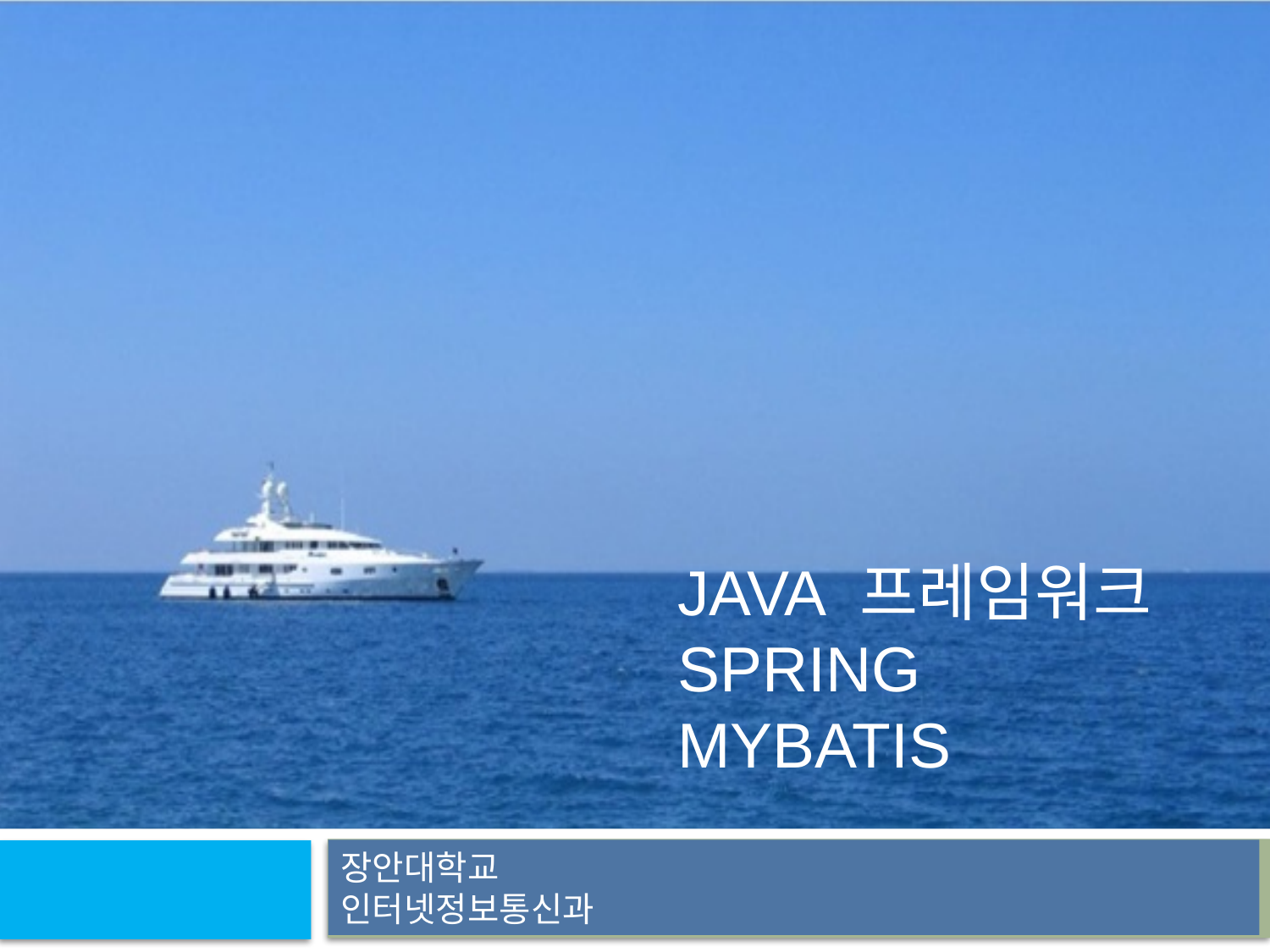

# Java 프레임워크 Spring mybatis
장안대학교
인터넷정보통신과